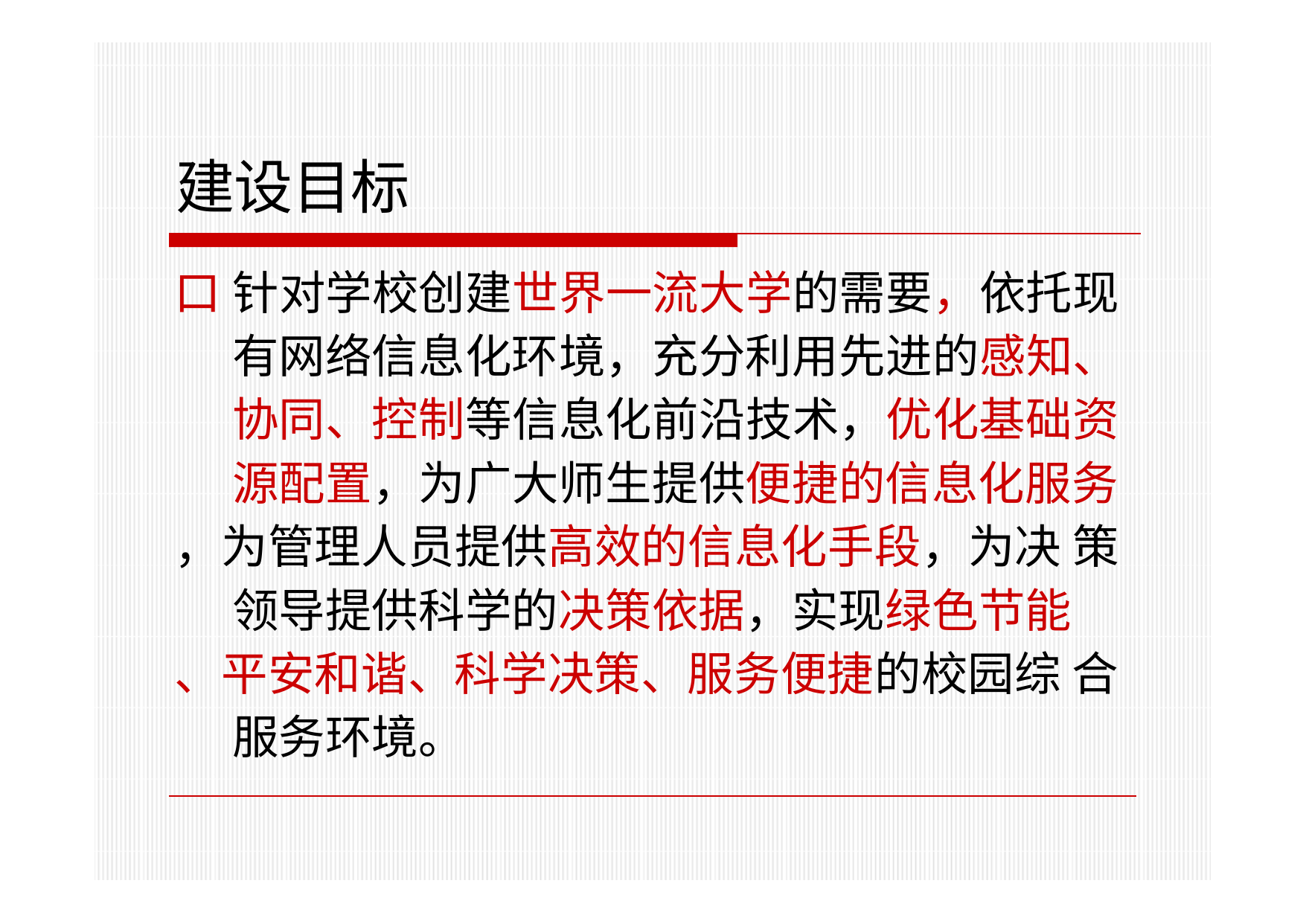

# 建设目标

口 针对学校创建世界一流大学的需要，依托现 有网络信息化环境，充分利用先进的感知、 协同、控制等信息化前沿技术，优化基础资 源配置，为广大师生提供便捷的信息化服务
，为管理人员提供高效的信息化手段，为决 策领导提供科学的决策依据，实现绿色节能
、平安和谐、科学决策、服务便捷的校园综 合服务环境。